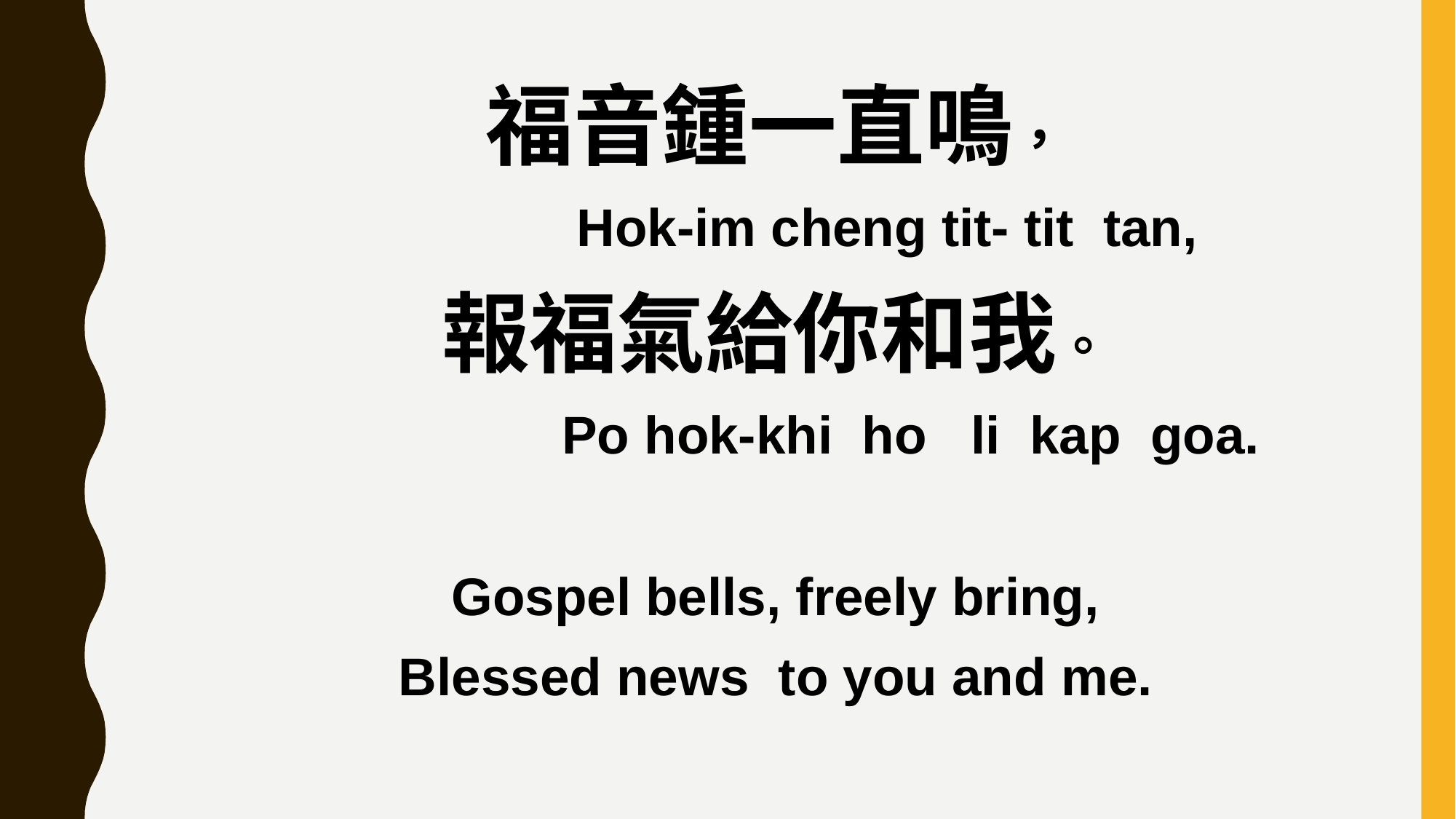

福音鍾一直鳴，
                              Hok-im cheng tit- tit  tan,
報福氣給你和我。
                             Po hok-khi  ho   li  kap  goa.

Gospel bells, freely bring,
Blessed news  to you and me.